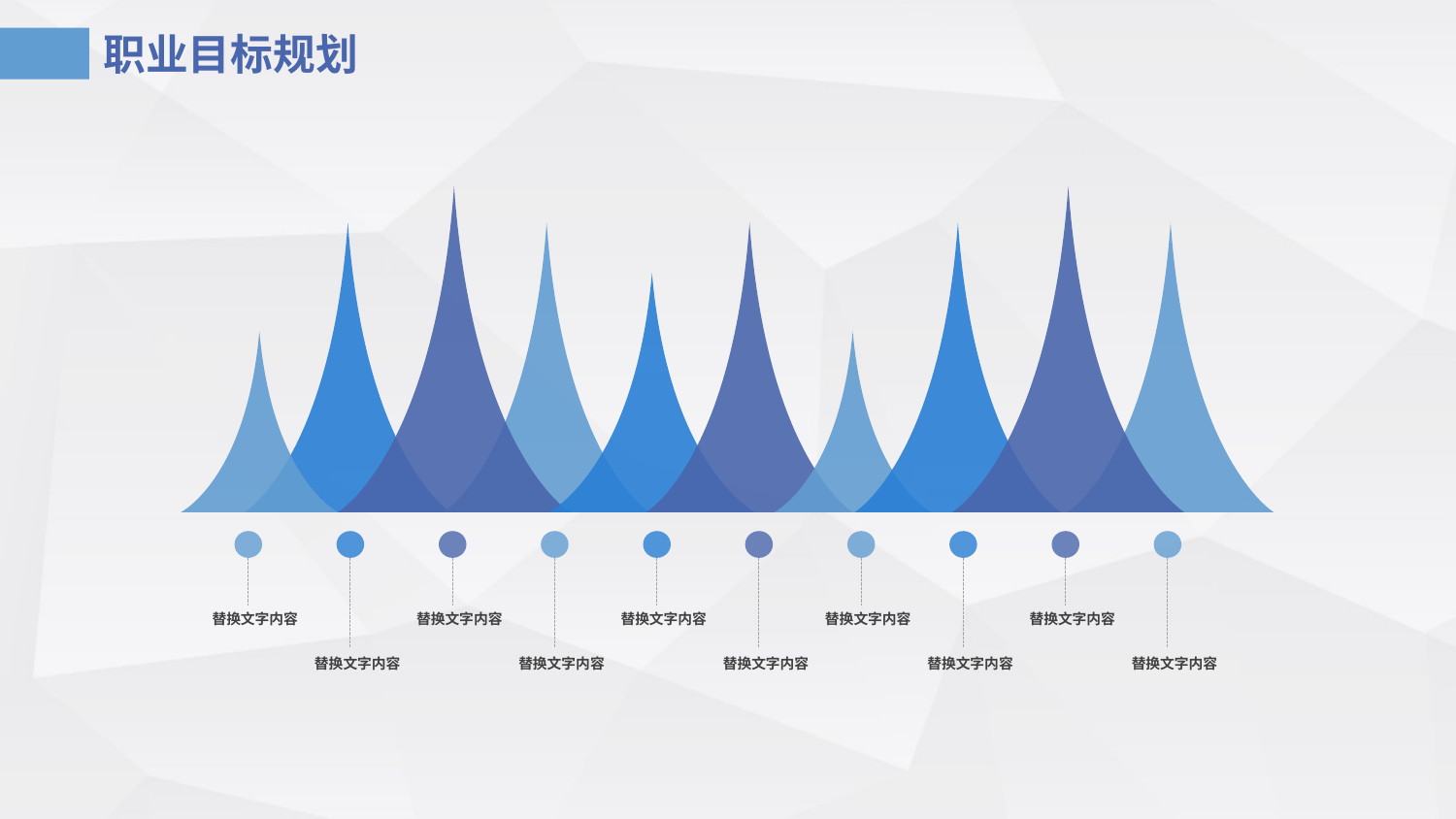

职业目标规划

替换文字内容

替换文字内容

替换文字内容

替换文字内容

替换文字内容

替换文字内容

替换文字内容

替换文字内容

替换文字内容

替换文字内容